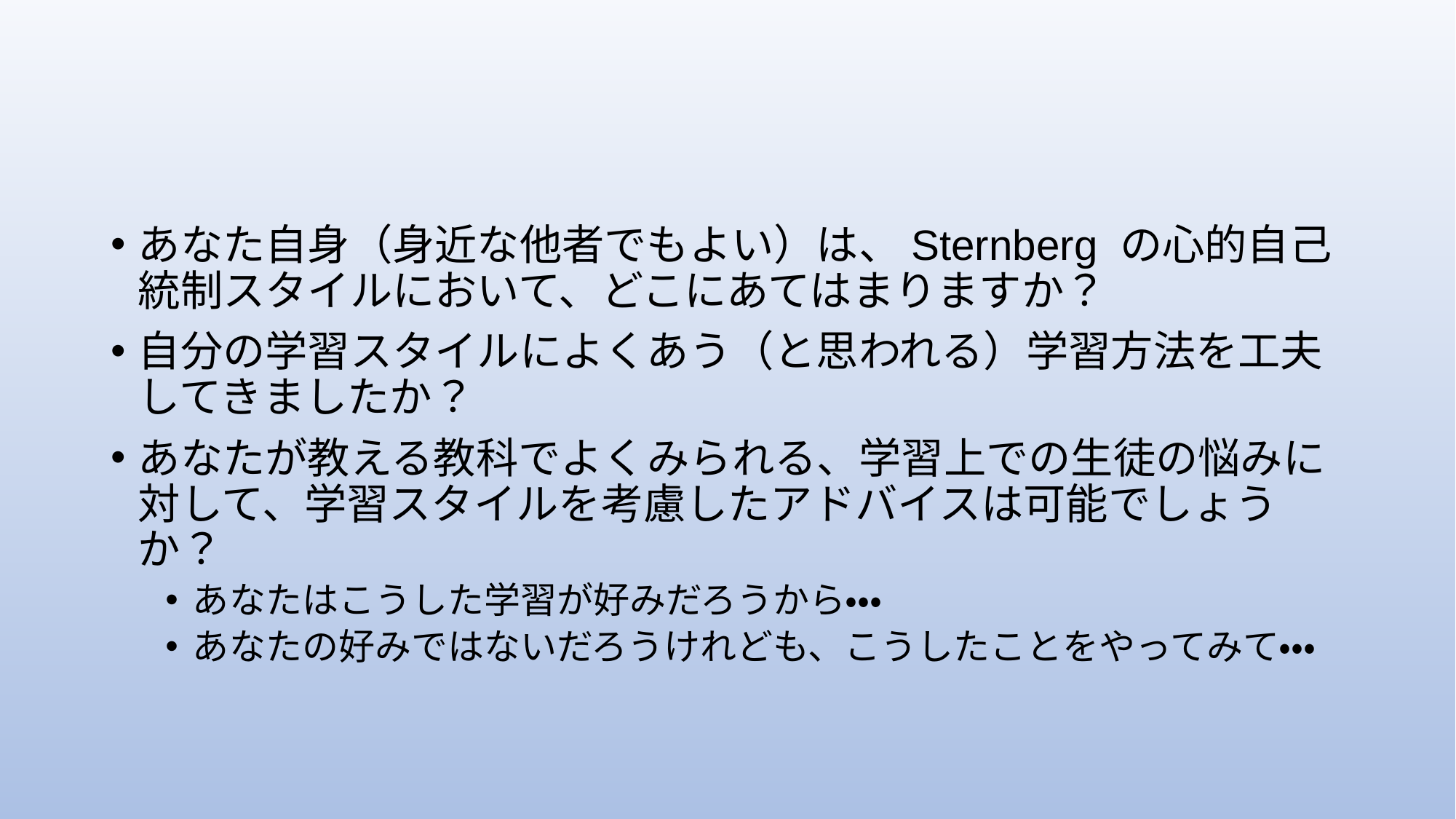

#
あなた自身（身近な他者でもよい）は、Sternberg の心的自己統制スタイルにおいて、どこにあてはまりますか？
自分の学習スタイルによくあう（と思われる）学習方法を工夫してきましたか？
あなたが教える教科でよくみられる、学習上での生徒の悩みに対して、学習スタイルを考慮したアドバイスは可能でしょうか？
あなたはこうした学習が好みだろうから・・・
あなたの好みではないだろうけれども、こうしたことをやってみて・・・